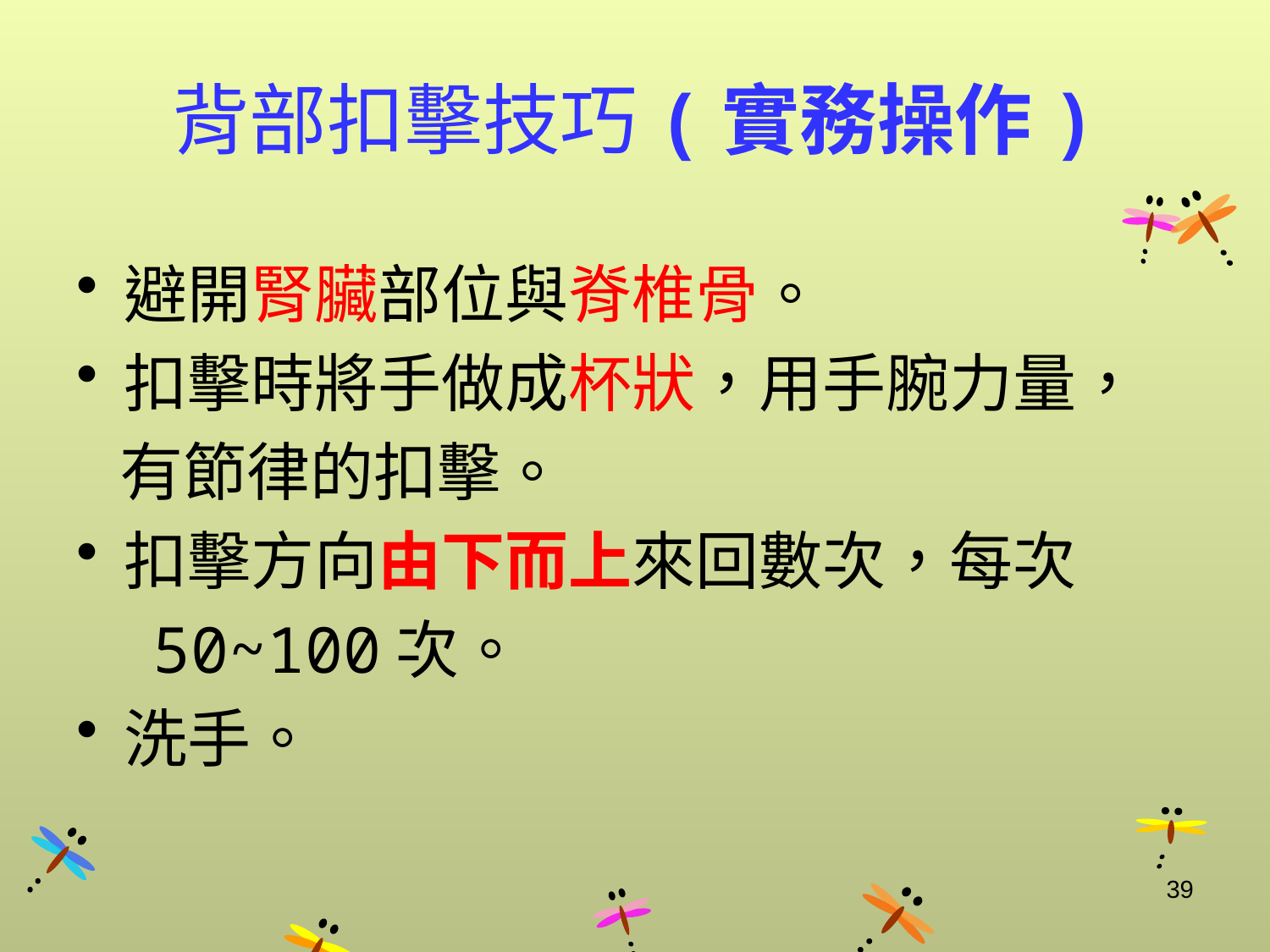

# 背部扣擊技巧(實務操作)
避開腎臟部位與脊椎骨。
扣擊時將手做成杯狀，用手腕力量，
  有節律的扣擊。
扣擊方向由下而上來回數次，每次
  50~100次。
洗手。

39